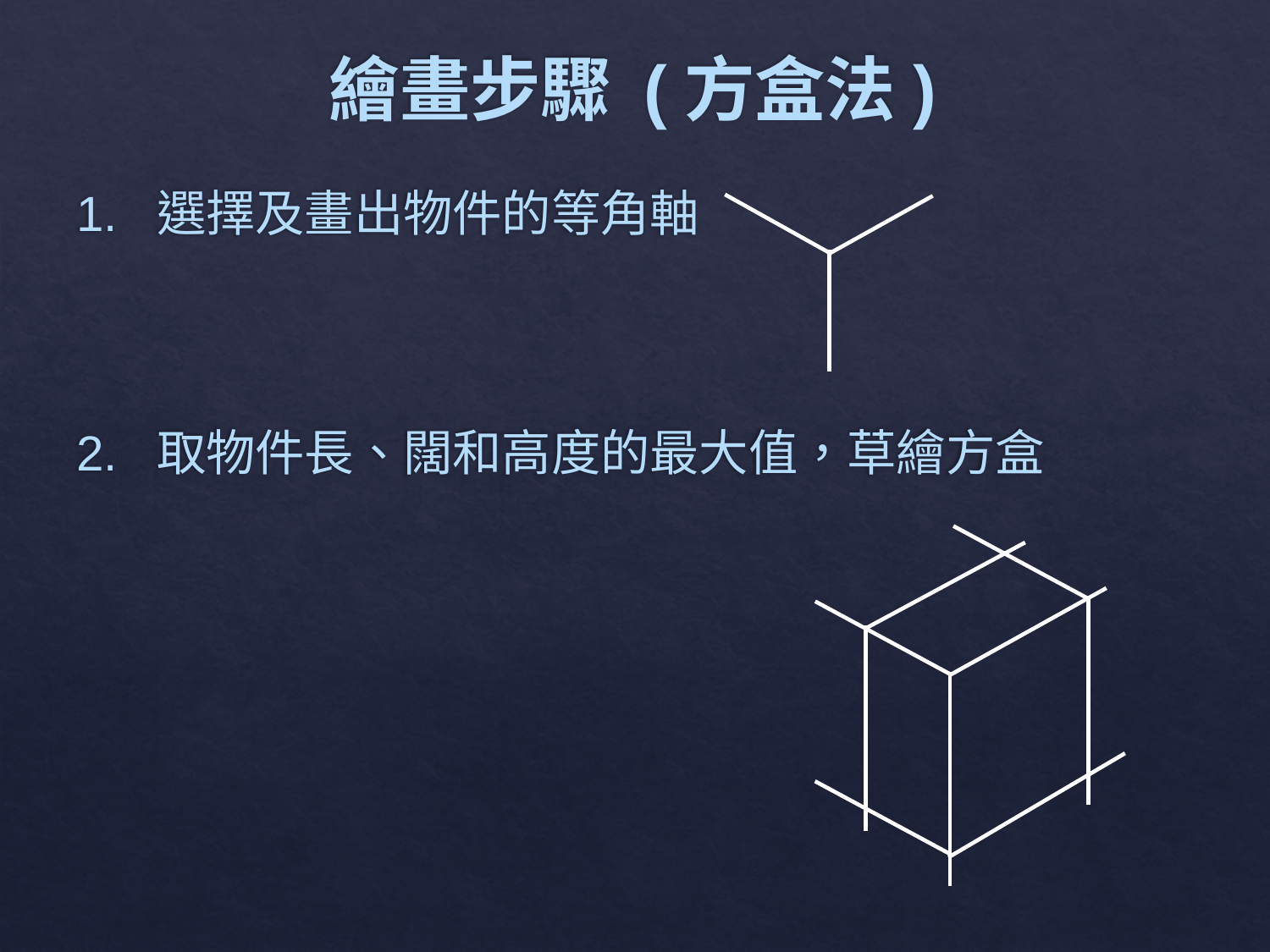

# 繪畫步驟 (方盒法)
1.  選擇及畫出物件的等角軸

2.  取物件長、闊和高度的最大值，草繪方盒